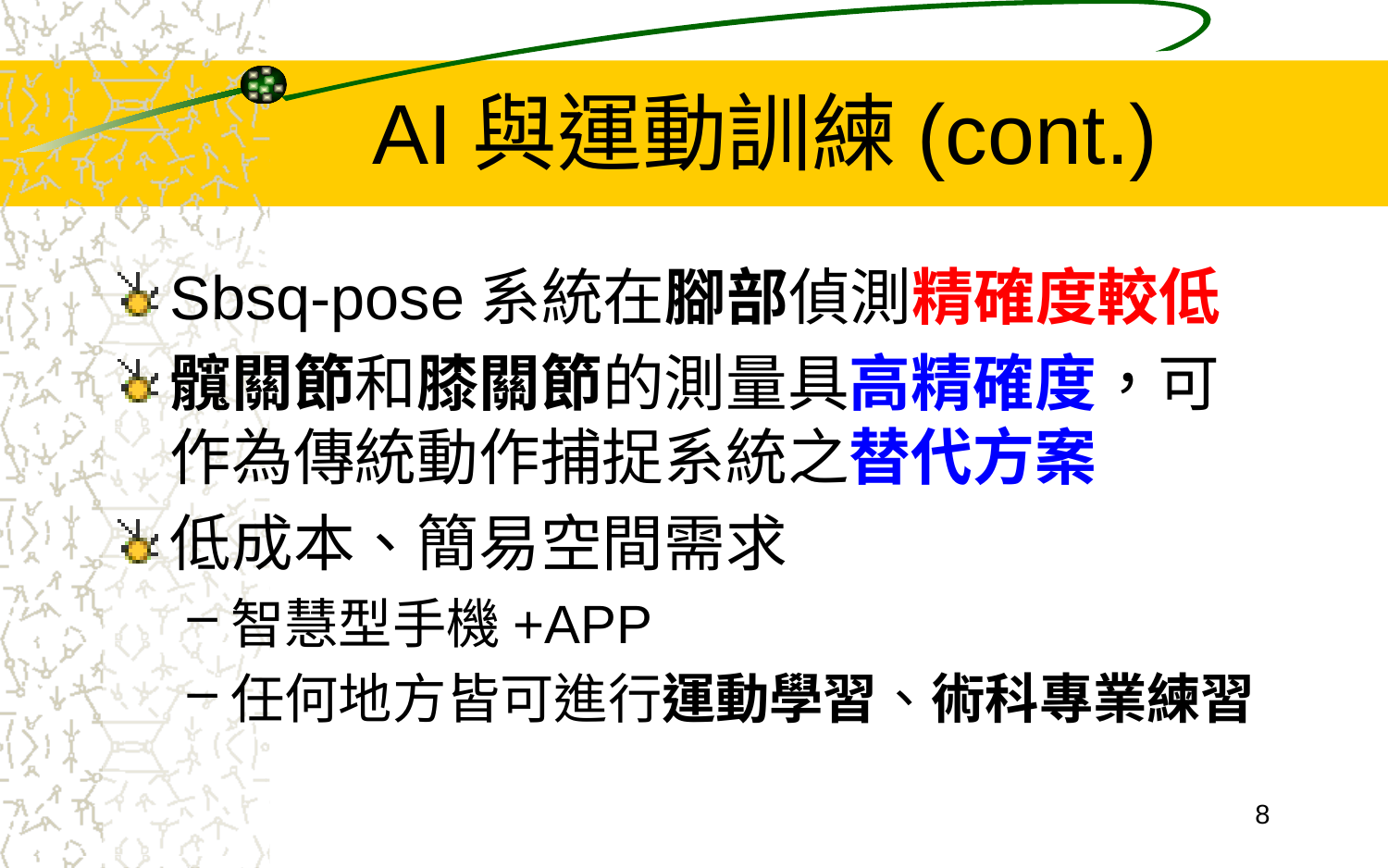

# AI與運動訓練(cont.)
Sbsq-pose系統在腳部偵測精確度較低
髖關節和膝關節的測量具高精確度，可作為傳統動作捕捉系統之替代方案
低成本、簡易空間需求
智慧型手機+APP
任何地方皆可進行運動學習、術科專業練習
8